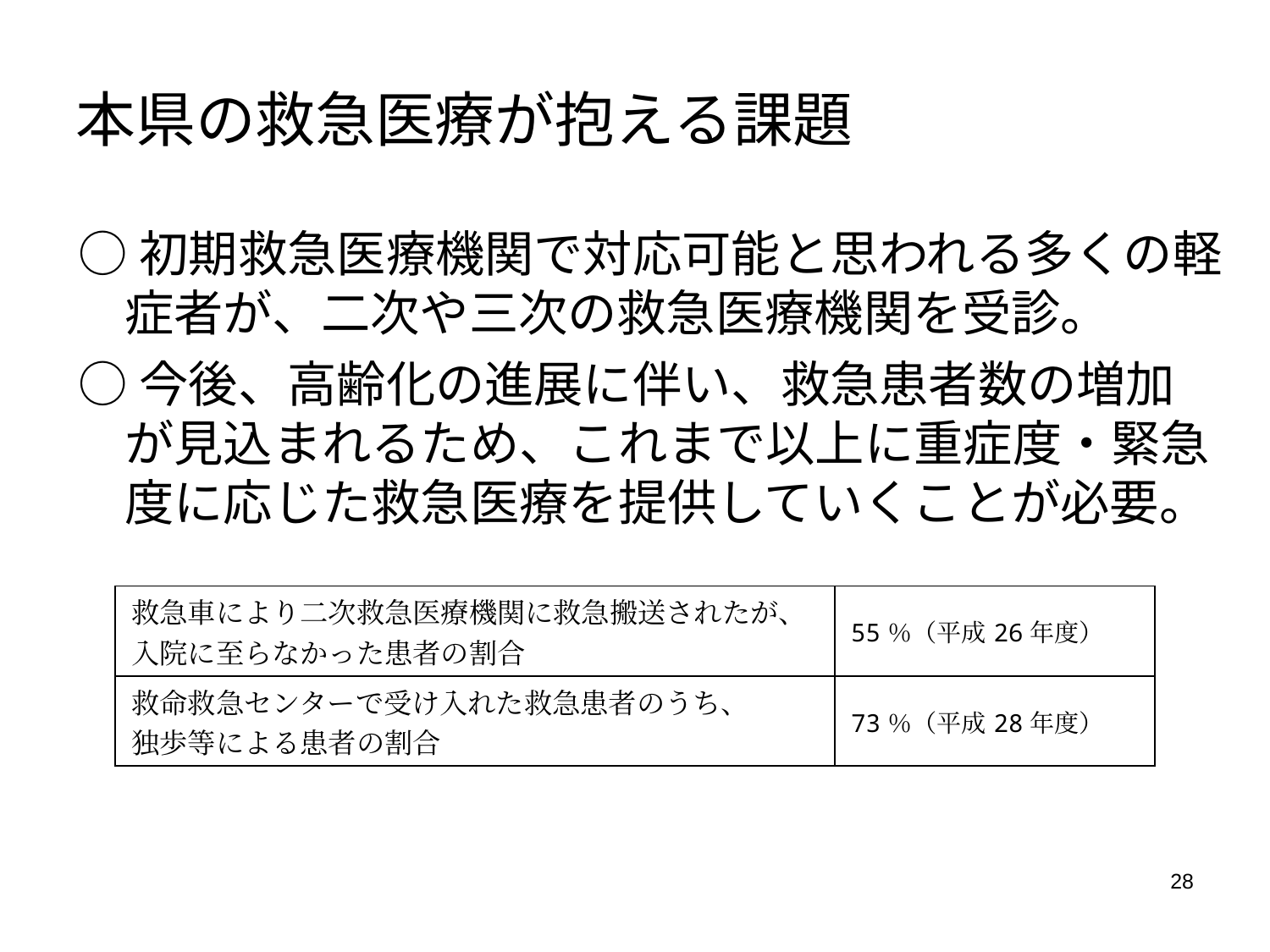

本県の救急医療が抱える課題
○初期救急医療機関で対応可能と思われる多くの軽症者が、二次や三次の救急医療機関を受診。
○今後、高齢化の進展に伴い、救急患者数の増加が見込まれるため、これまで以上に重症度・緊急度に応じた救急医療を提供していくことが必要。
| 救急車により二次救急医療機関に救急搬送されたが、 入院に至らなかった患者の割合 | 55％（平成26年度） |
| --- | --- |
| 救命救急センターで受け入れた救急患者のうち、 独歩等による患者の割合 | 73％（平成28年度） |
28